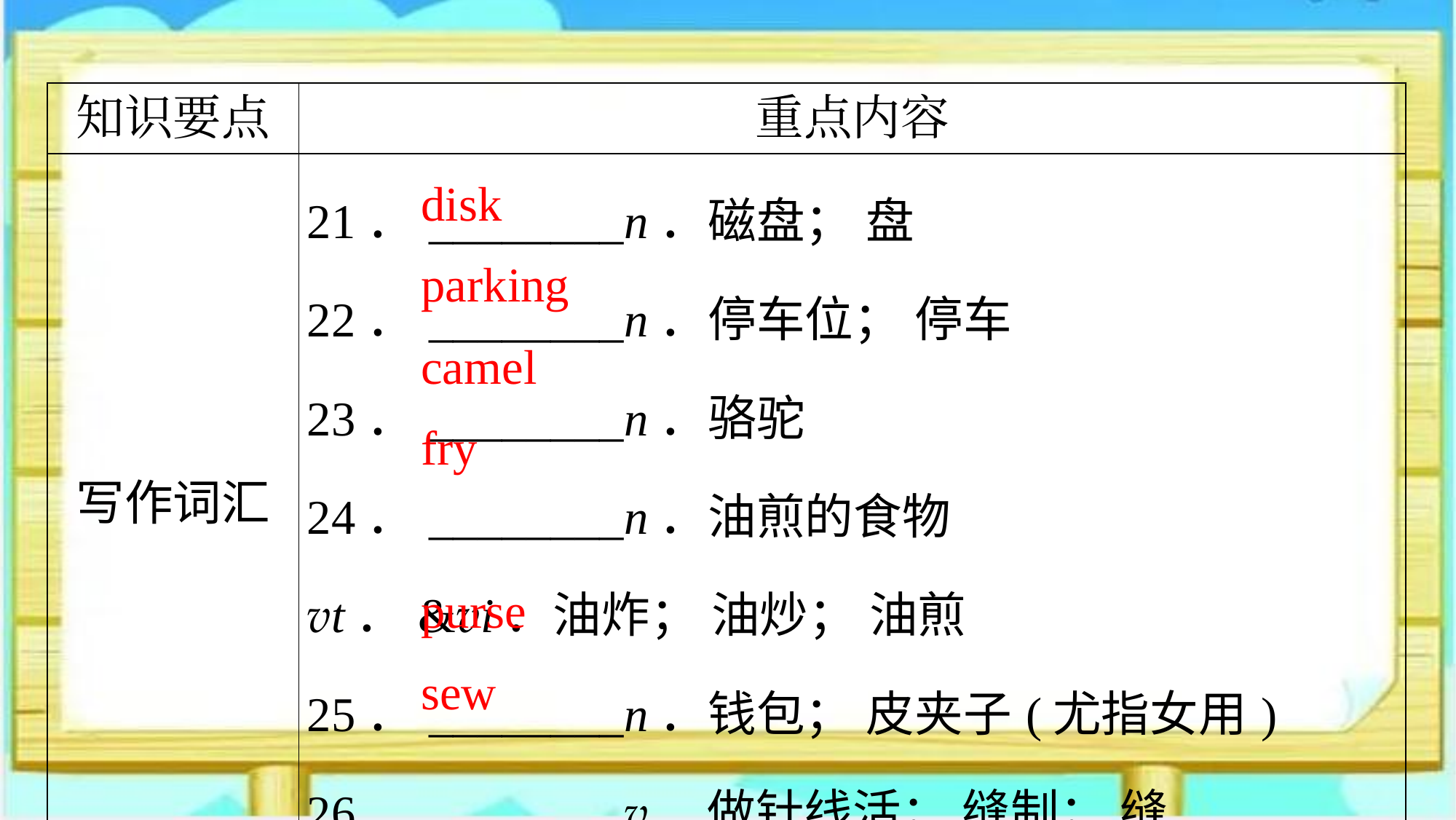

| 知识要点 | 重点内容 |
| --- | --- |
| 写作词汇 | 21．\_\_\_\_\_\_\_\_n．磁盘； 盘 22．\_\_\_\_\_\_\_\_n．停车位； 停车 23．\_\_\_\_\_\_\_\_n．骆驼 24．\_\_\_\_\_\_\_\_n．油煎的食物 vt．&vi．油炸； 油炒； 油煎 25．\_\_\_\_\_\_\_\_n．钱包； 皮夹子(尤指女用) 26．\_\_\_\_\_\_\_\_v．做针线活； 缝制； 缝 |
disk
parking
camel
fry

purse
sew